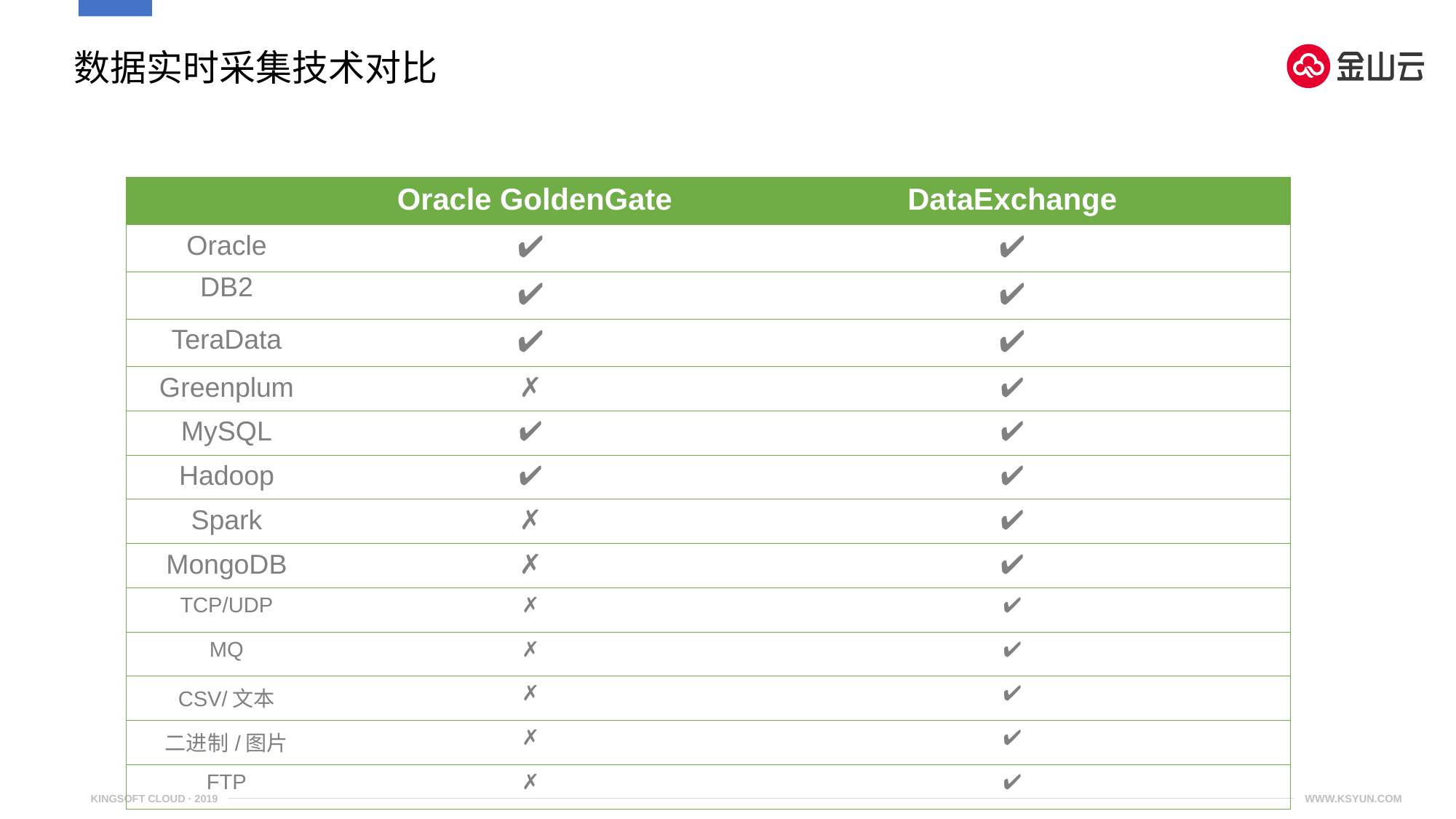

数据实时采集技术对比
|  | Oracle GoldenGate | DataExchange |
| --- | --- | --- |
| Oracle | ✔ | ✔ |
| DB2 | ✔ | ✔ |
| TeraData | ✔ | ✔ |
| Greenplum | ✗ | ✔ |
| MySQL | ✔ | ✔ |
| Hadoop | ✔ | ✔ |
| Spark | ✗ | ✔ |
| MongoDB | ✗ | ✔ |
| TCP/UDP | ✗ | ✔ |
| MQ | ✗ | ✔ |
| CSV/文本 | ✗ | ✔ |
| 二进制/图片 | ✗ | ✔ |
| FTP | ✗ | ✔ |